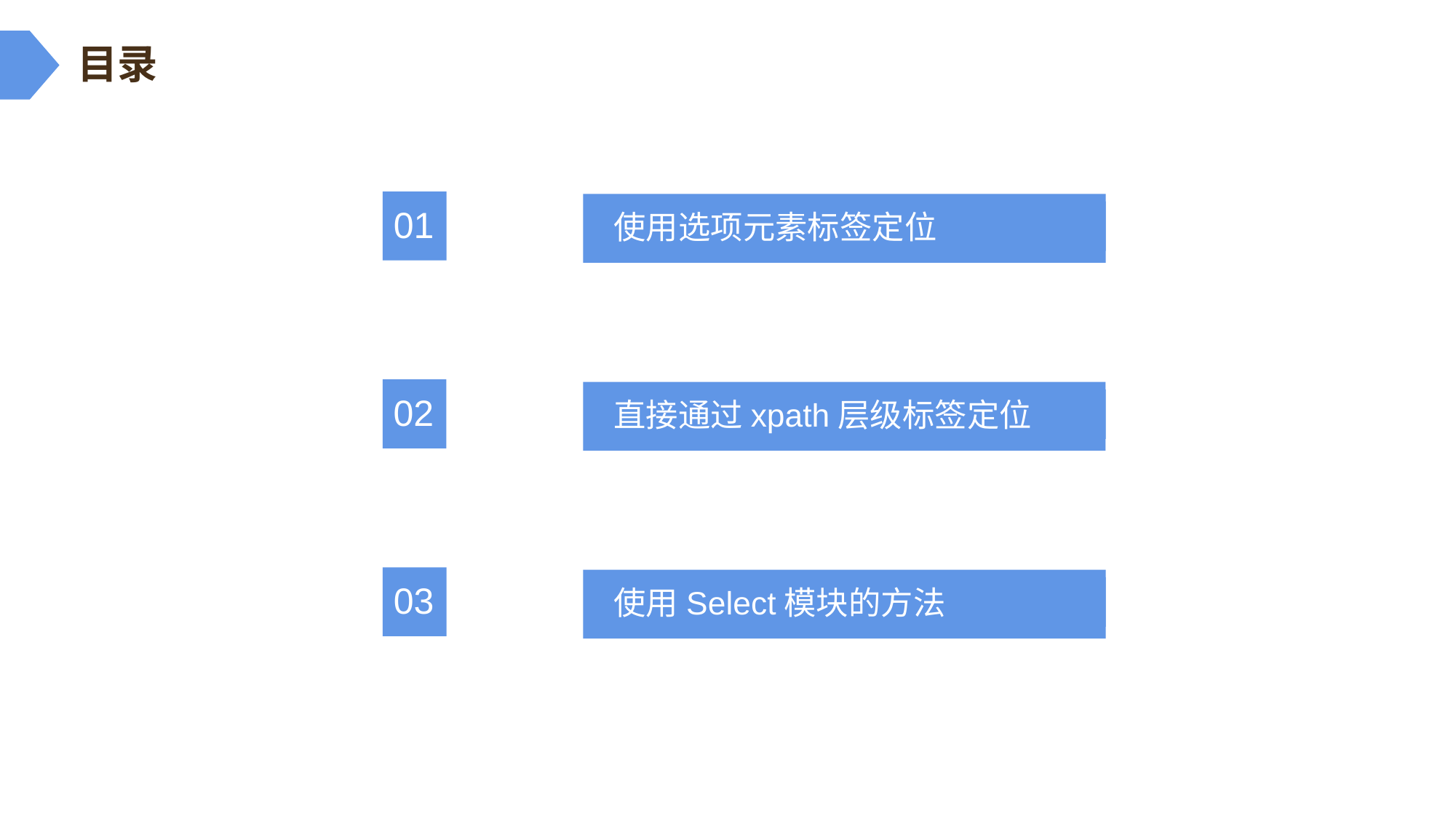

目录

01

使用选项元素标签定位

02

直接通过xpath层级标签定位

03

使用Select模块的方法